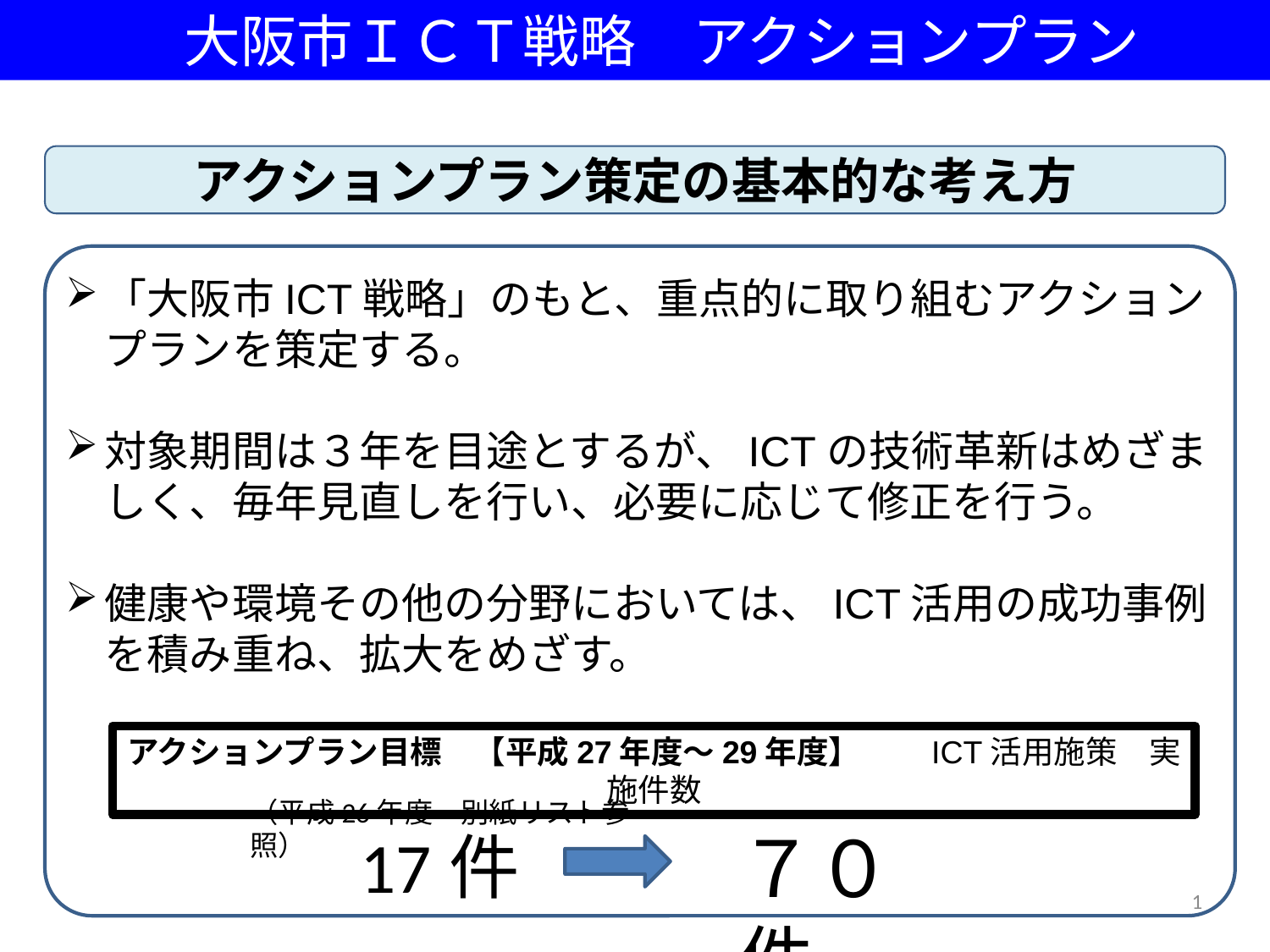

大阪市ＩＣＴ戦略　アクションプラン
アクションプラン策定の基本的な考え方

「大阪市ICT戦略」のもと、重点的に取り組むアクションプランを策定する。

対象期間は３年を目途とするが、ICTの技術革新はめざましく、毎年見直しを行い、必要に応じて修正を行う。

健康や環境その他の分野においては、ICT活用の成功事例を積み重ね、拡大をめざす。
アクションプラン目標　【平成27年度～29年度】　　ICT活用施策　実施件数
（平成26年度　別紙リスト参照）
７０件
17件

1